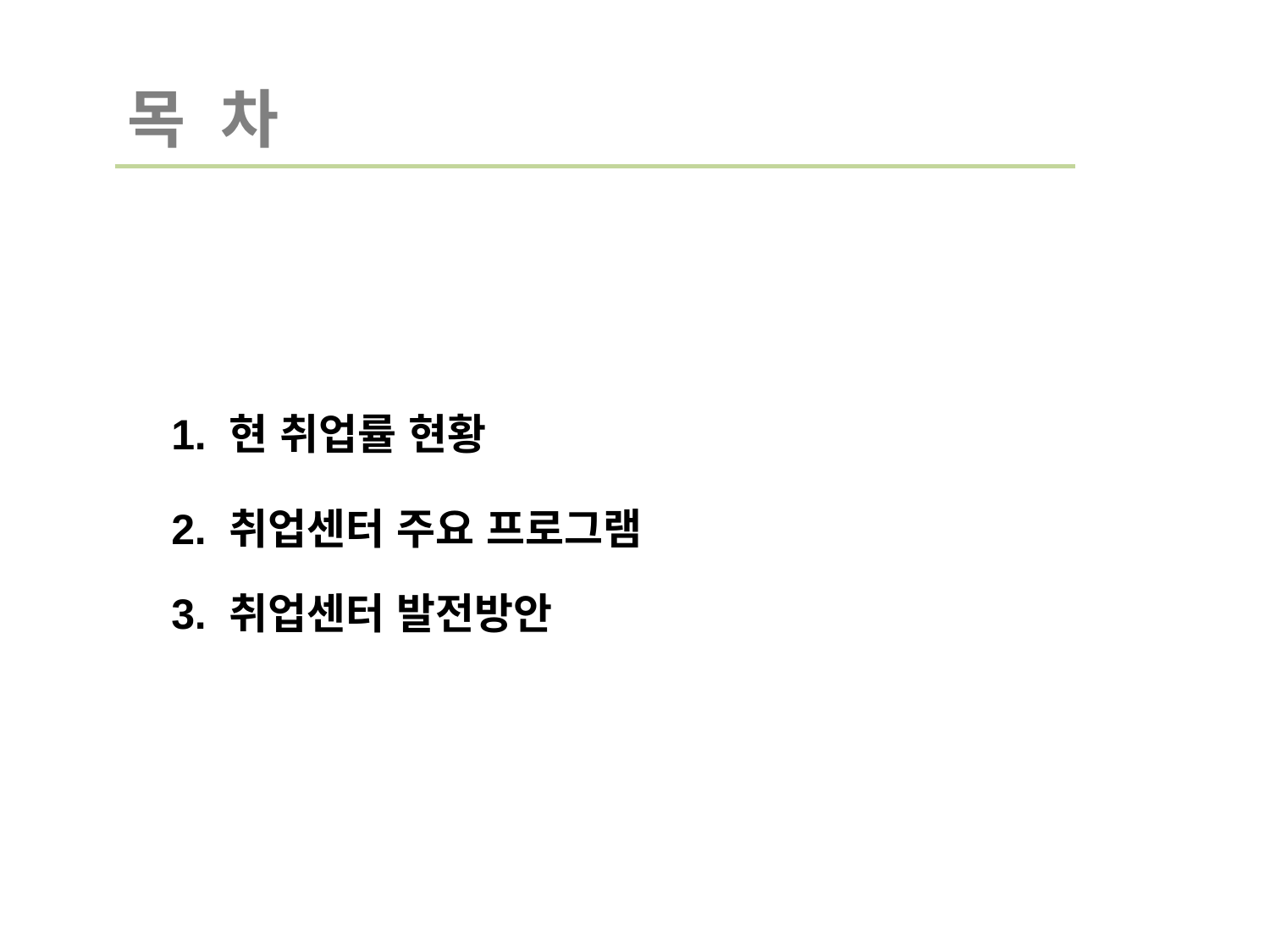

# 목  차

  1. 현 취업률 현황
  2. 취업센터 주요 프로그램
  3. 취업센터 발전방안